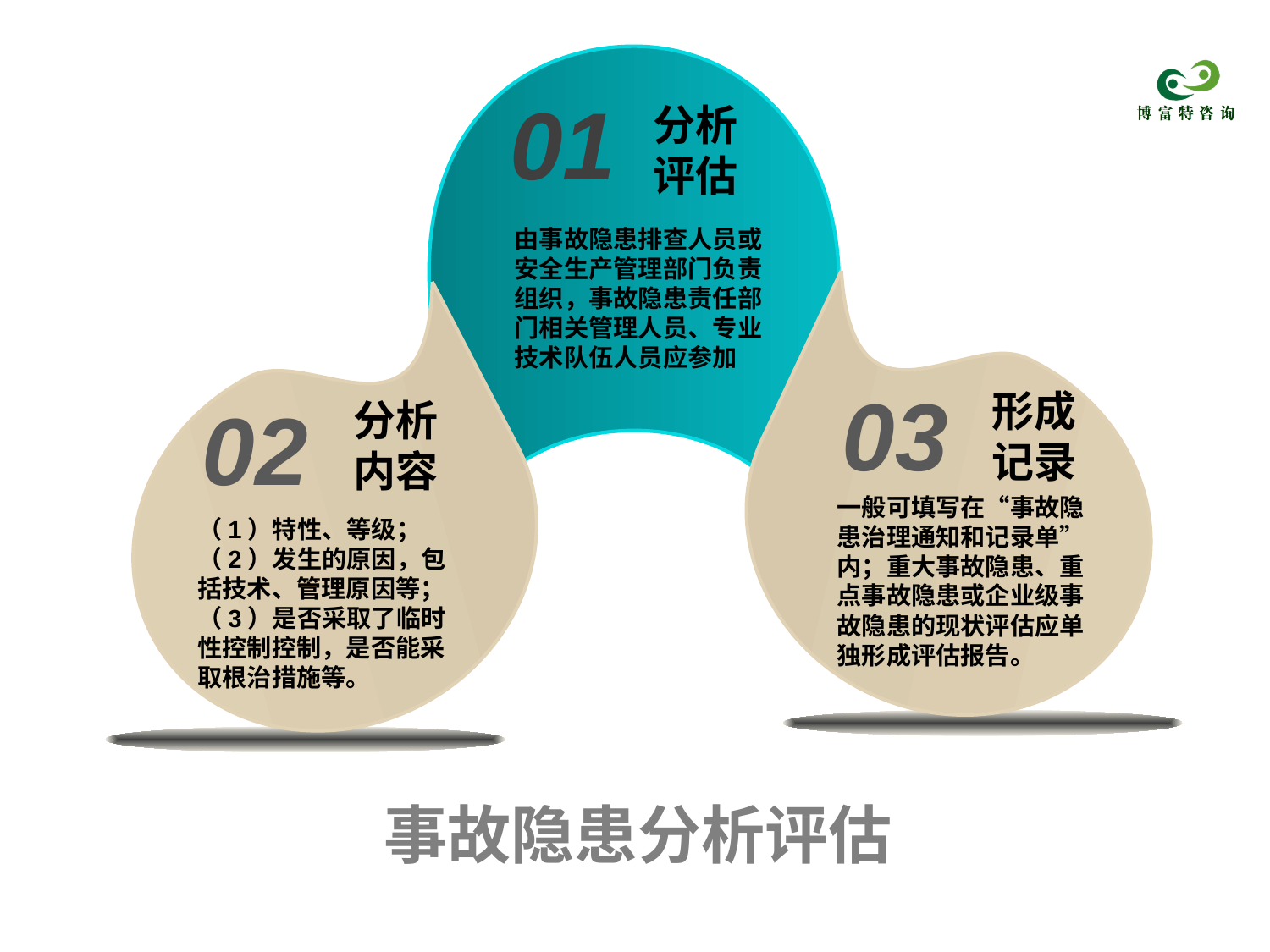

分析
评估
01
由事故隐患排查人员或安全生产管理部门负责组织，事故隐患责任部门相关管理人员、专业技术队伍人员应参加

形成记录
分析
内容
03
02
一般可填写在“事故隐患治理通知和记录单”内；重大事故隐患、重点事故隐患或企业级事故隐患的现状评估应单独形成评估报告。
（1）特性、等级；
（2）发生的原因，包括技术、管理原因等；
（3）是否采取了临时性控制控制，是否能采取根治措施等。

事故隐患分析评估
21